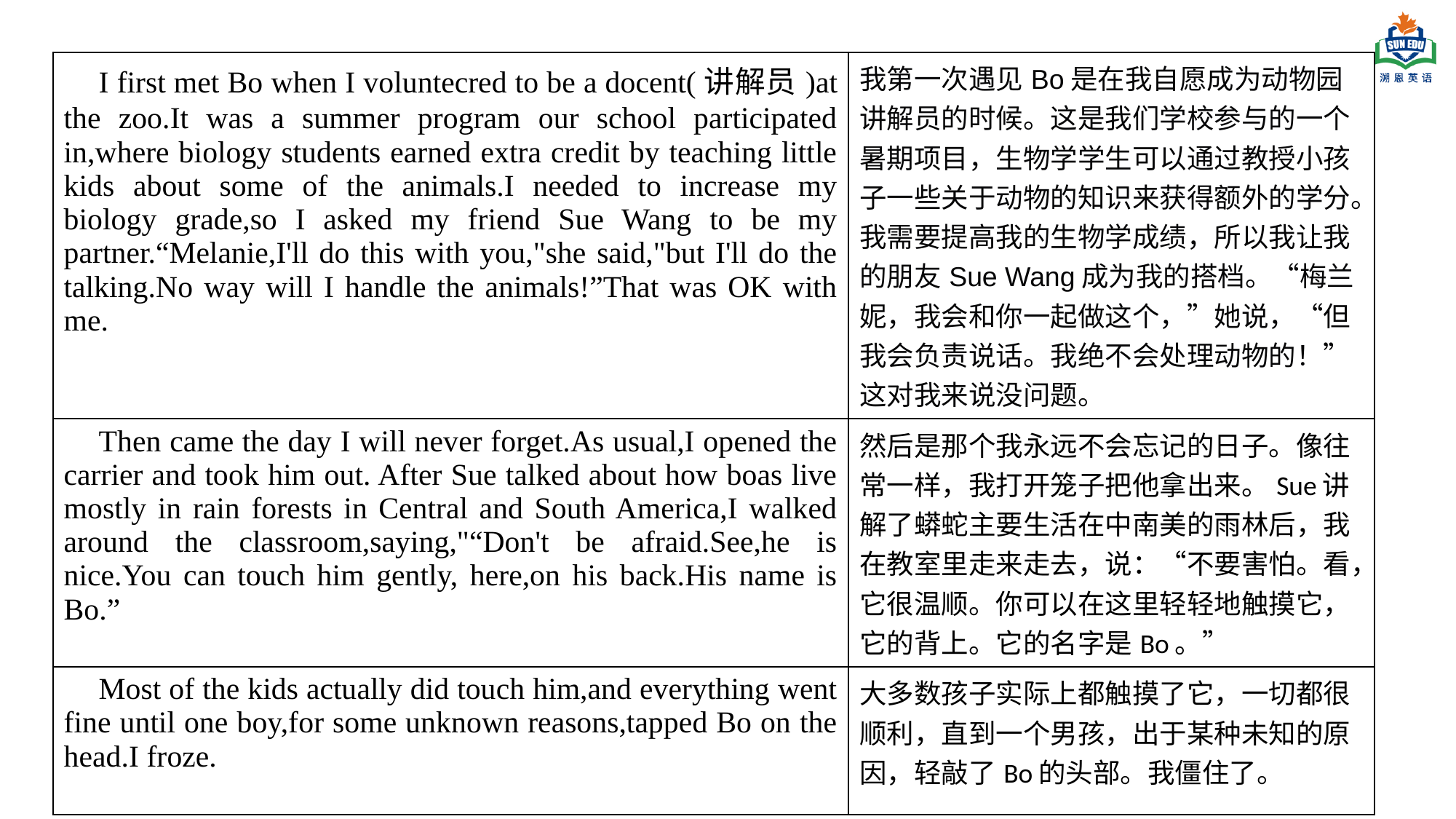

| I first met Bo when I voluntecred to be a docent(讲解员)at the zoo.It was a summer program our school participated in,where biology students earned extra credit by teaching little kids about some of the animals.I needed to increase my biology grade,so I asked my friend Sue Wang to be my partner.“Melanie,I'll do this with you,"she said,"but I'll do the talking.No way will I handle the animals!”That was OK with me. | 我第一次遇见Bo是在我自愿成为动物园讲解员的时候。这是我们学校参与的一个暑期项目，生物学学生可以通过教授小孩子一些关于动物的知识来获得额外的学分。我需要提高我的生物学成绩，所以我让我的朋友Sue Wang成为我的搭档。“梅兰妮，我会和你一起做这个，”她说，“但我会负责说话。我绝不会处理动物的！”这对我来说没问题。 |
| --- | --- |
| Then came the day I will never forget.As usual,I opened the carrier and took him out. After Sue talked about how boas live mostly in rain forests in Central and South America,I walked around the classroom,saying,"“Don't be afraid.See,he is nice.You can touch him gently, here,on his back.His name is Bo.” | 然后是那个我永远不会忘记的日子。像往常一样，我打开笼子把他拿出来。Sue讲解了蟒蛇主要生活在中南美的雨林后，我在教室里走来走去，说：“不要害怕。看，它很温顺。你可以在这里轻轻地触摸它，它的背上。它的名字是Bo。” |
| Most of the kids actually did touch him,and everything went fine until one boy,for some unknown reasons,tapped Bo on the head.I froze. | 大多数孩子实际上都触摸了它，一切都很顺利，直到一个男孩，出于某种未知的原因，轻敲了Bo的头部。我僵住了。 |